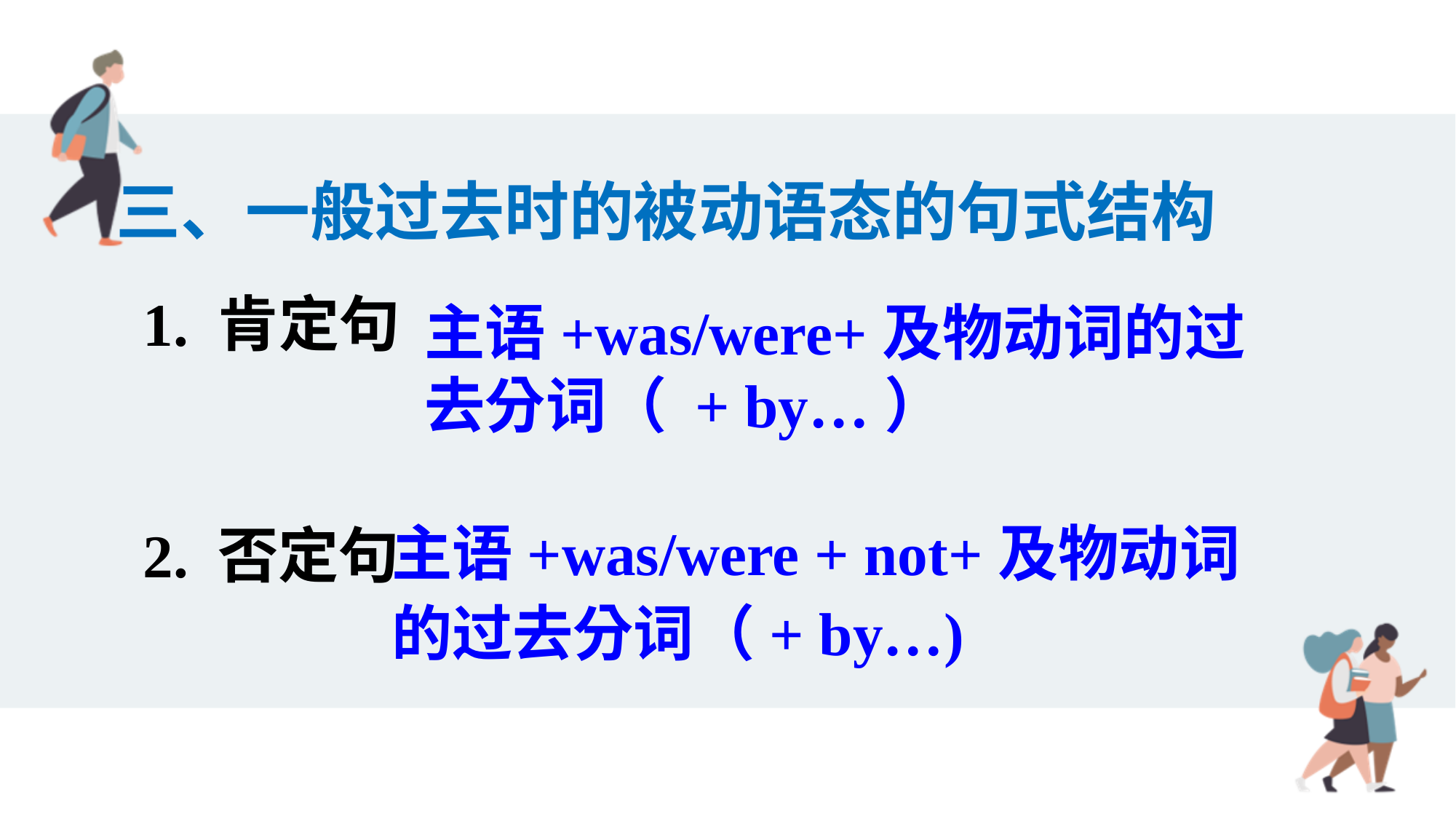

三、一般过去时的被动语态的句式结构
1. 肯定句
主语+was/were+及物动词的过去分词（ + by…）
主语+was/were + not+及物动词的过去分词（+ by…)
2. 否定句